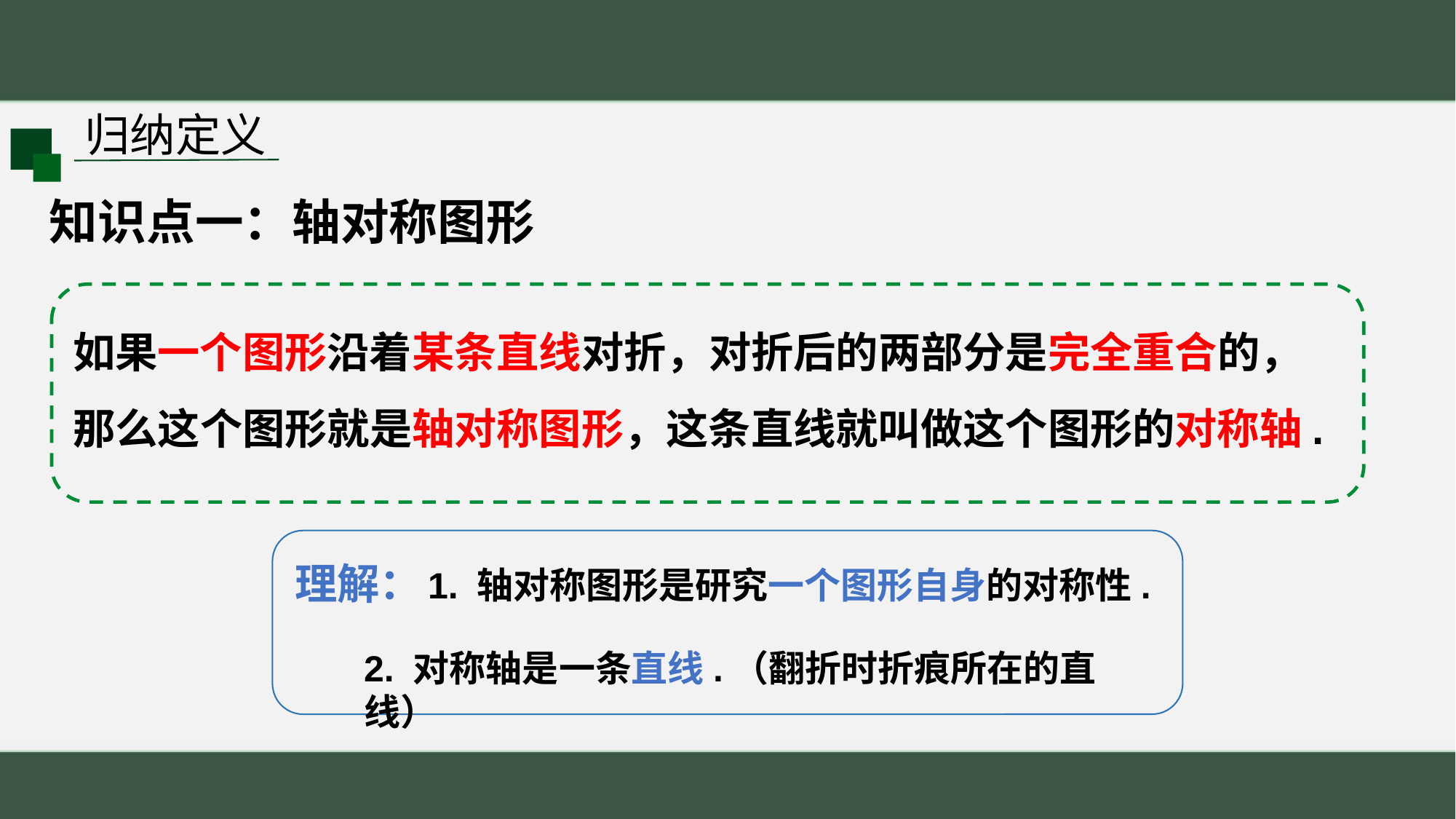

归纳定义

知识点一：轴对称图形
如果一个图形沿着某条直线对折，对折后的两部分是完全重合的，那么这个图形就是轴对称图形，这条直线就叫做这个图形的对称轴.

理解：
1. 轴对称图形是研究一个图形自身的对称性.
2. 对称轴是一条直线.（翻折时折痕所在的直线）